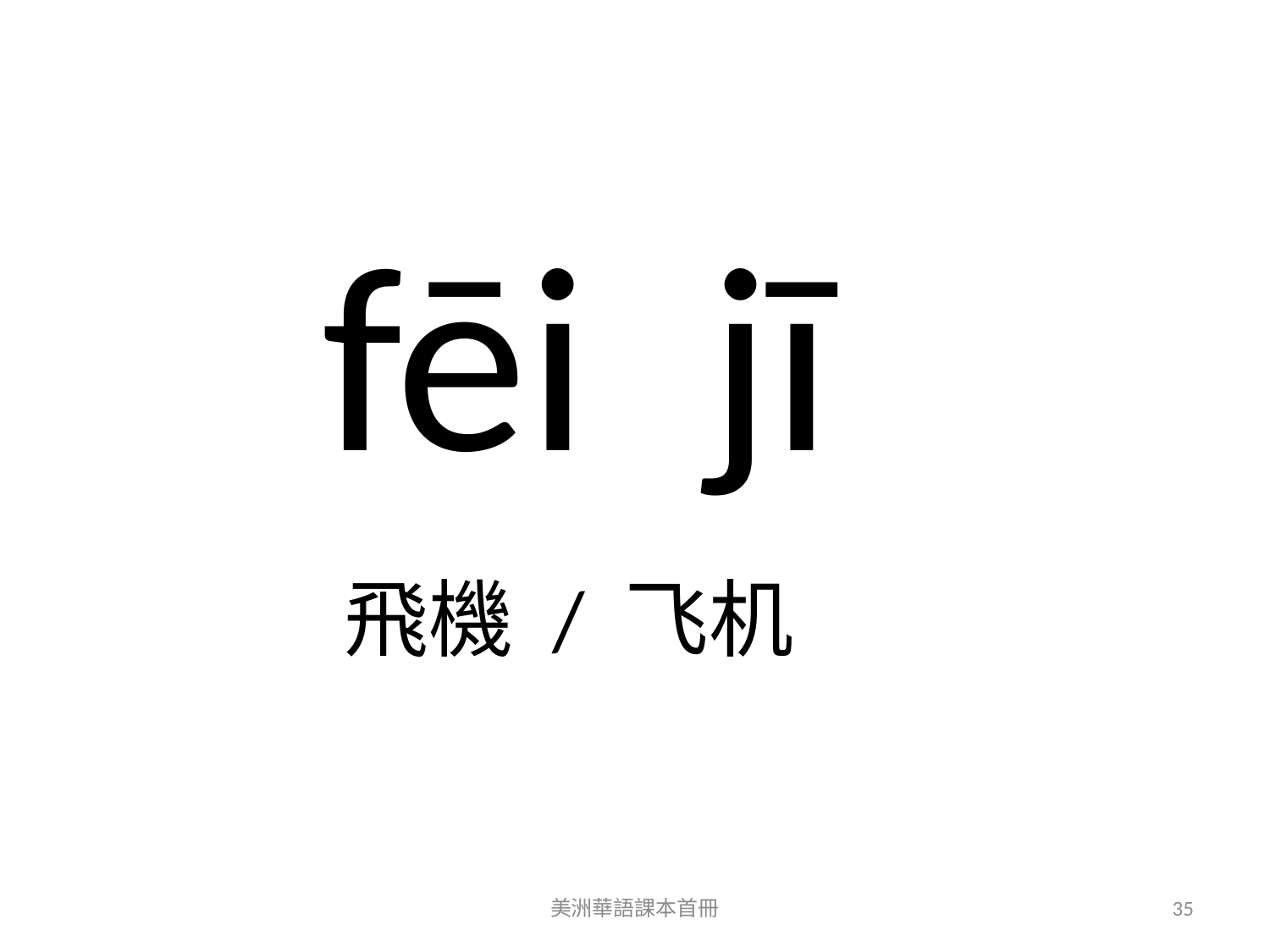

fēi  jī
飛機 / 飞机
美洲華語課本首冊
35